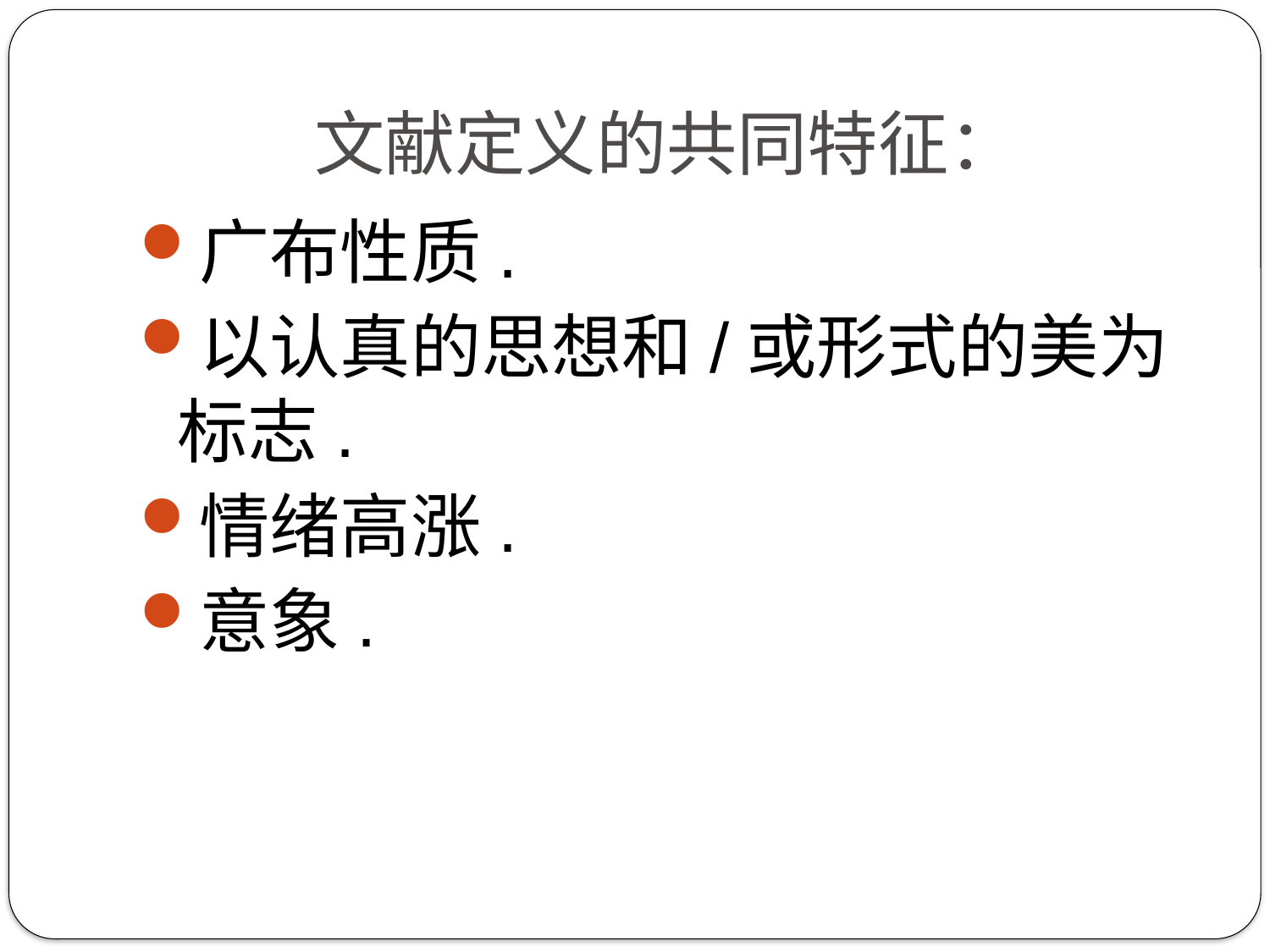

# 文献定义的共同特征：
广布性质.
以认真的思想和/或形式的美为标志.
情绪高涨.
意象.